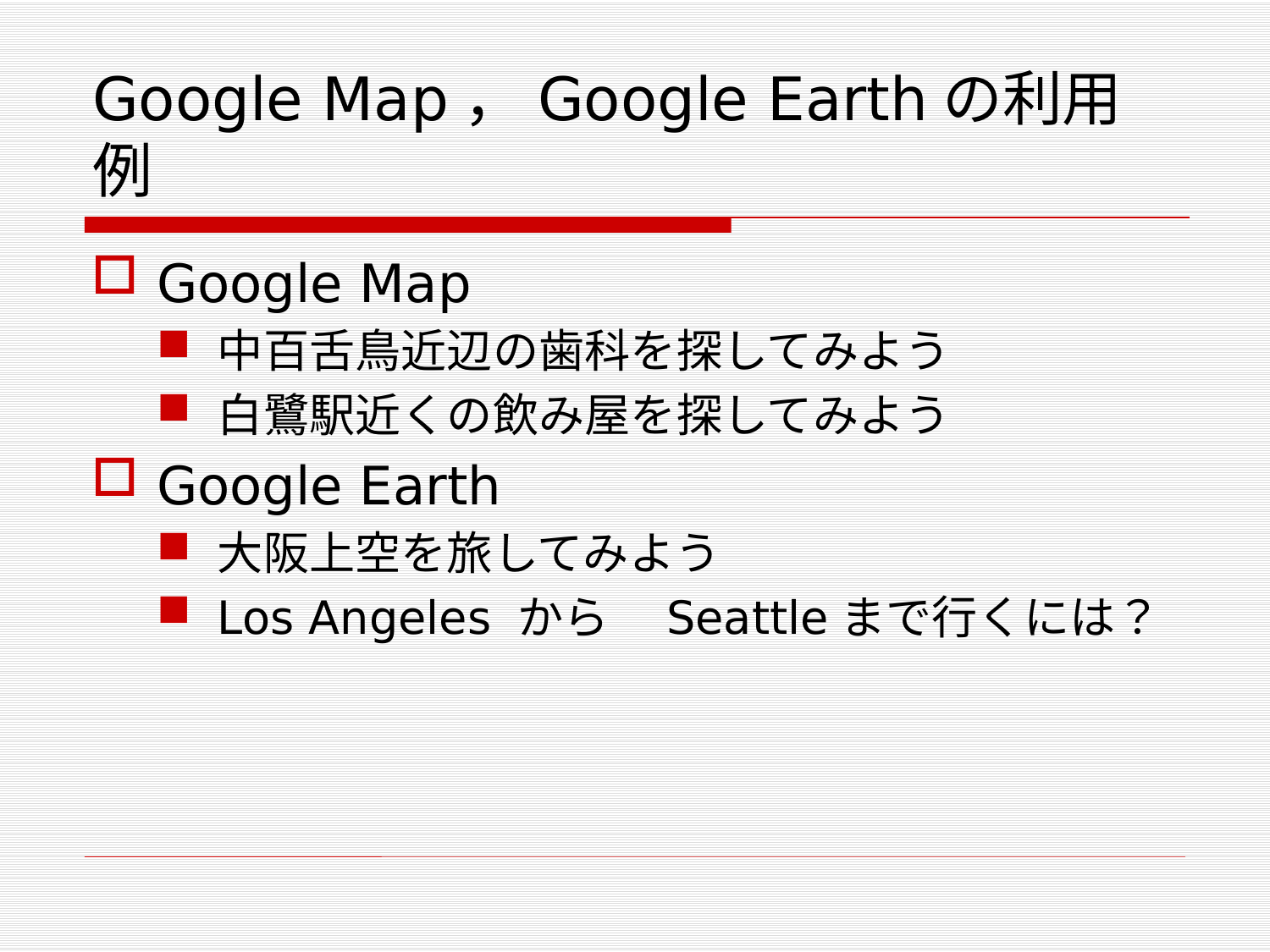

# Google Map，Google Earthの利用例
Google Map
中百舌鳥近辺の歯科を探してみよう
白鷺駅近くの飲み屋を探してみよう
Google Earth
大阪上空を旅してみよう
Los Angeles から　Seattleまで行くには？